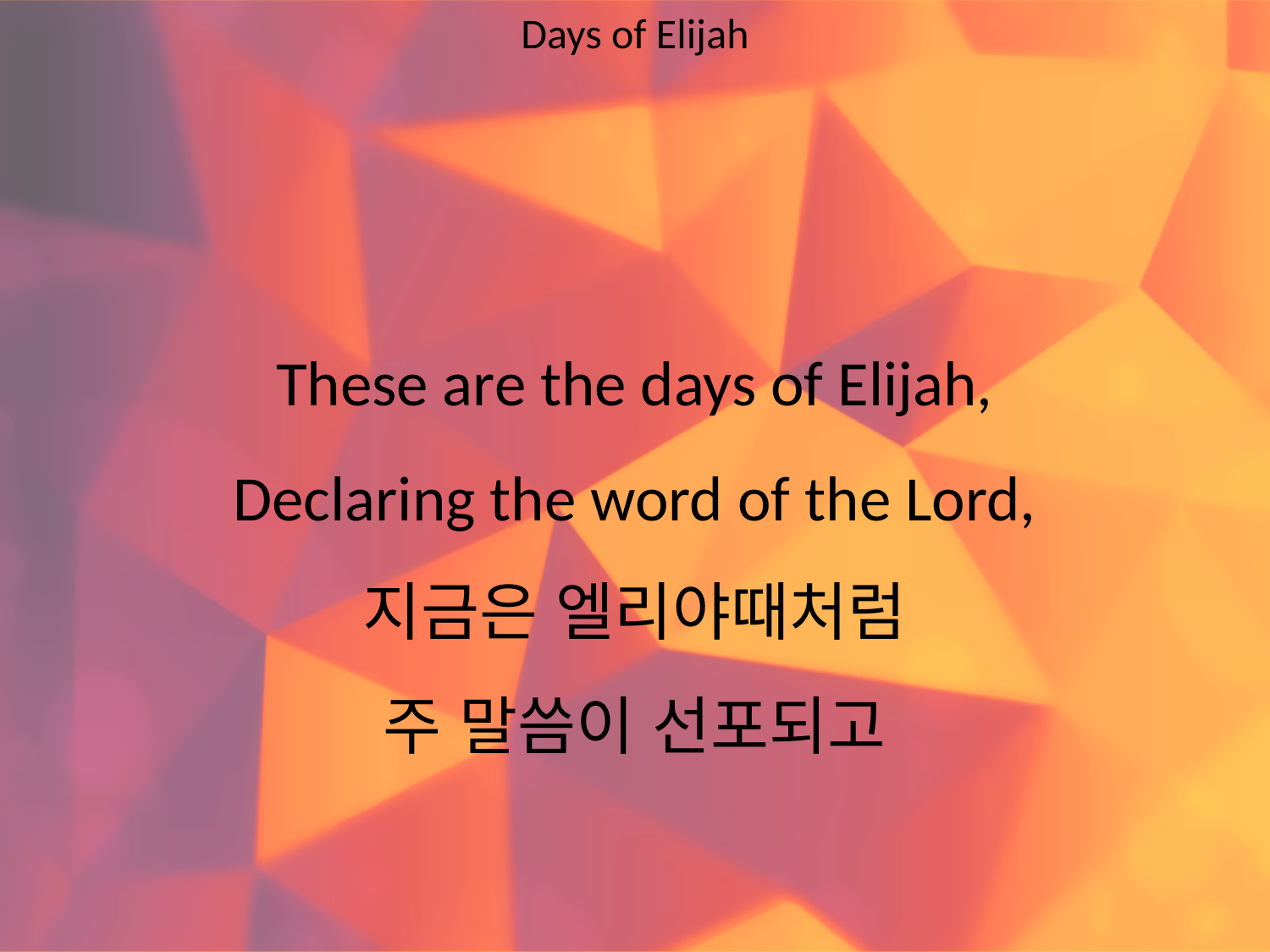

Days of Elijah
#
These are the days of Elijah,
Declaring the word of the Lord,
지금은 엘리야때처럼
주 말씀이 선포되고